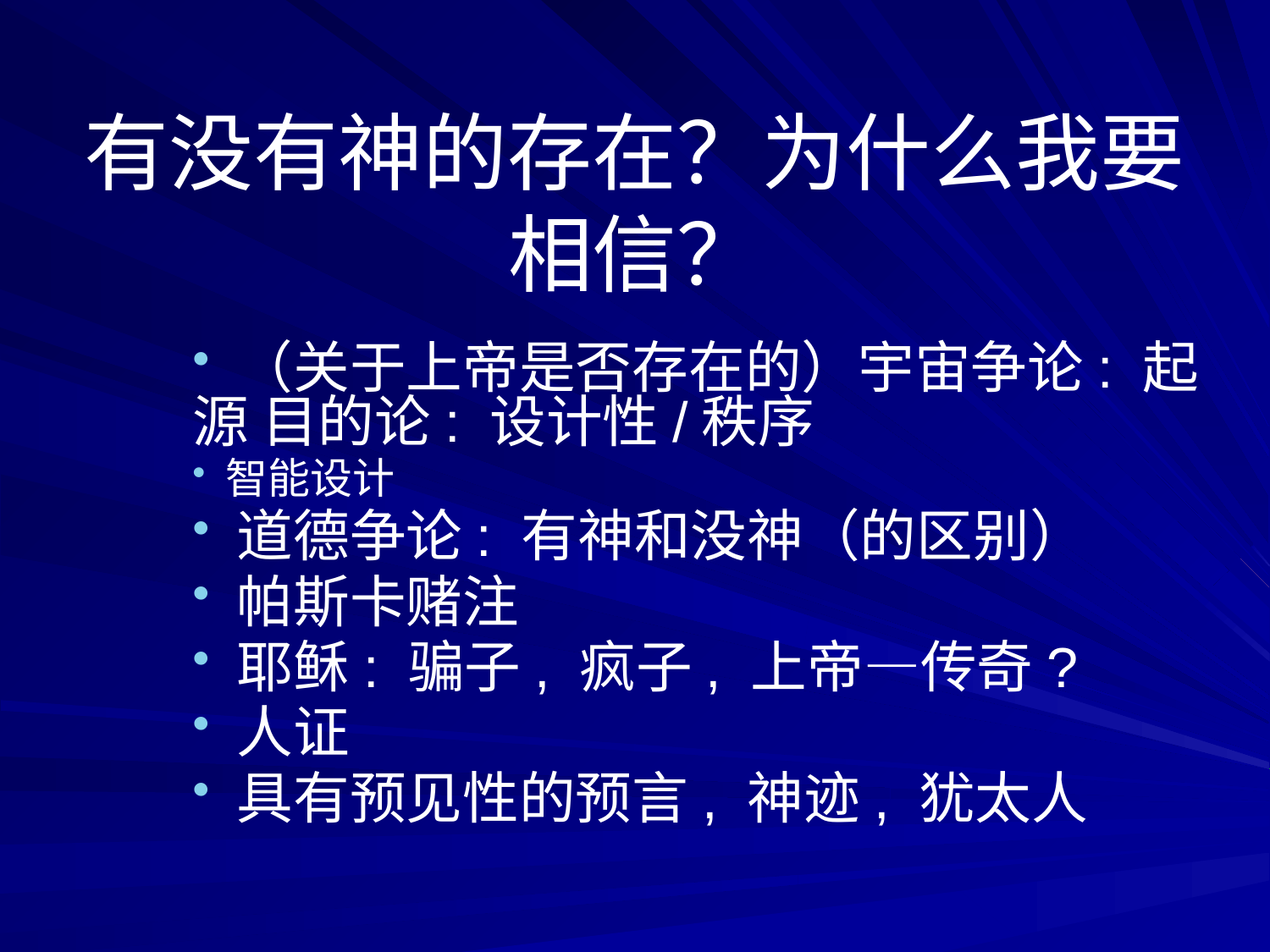

# 有没有神的存在？为什么我要相信？
 （关于上帝是否存在的）宇宙争论: 起源 目的论: 设计性/秩序
 智能设计
 道德争论: 有神和没神（的区别）
 帕斯卡赌注
 耶稣: 骗子, 疯子, 上帝—传奇?
 人证
 具有预见性的预言, 神迹, 犹太人